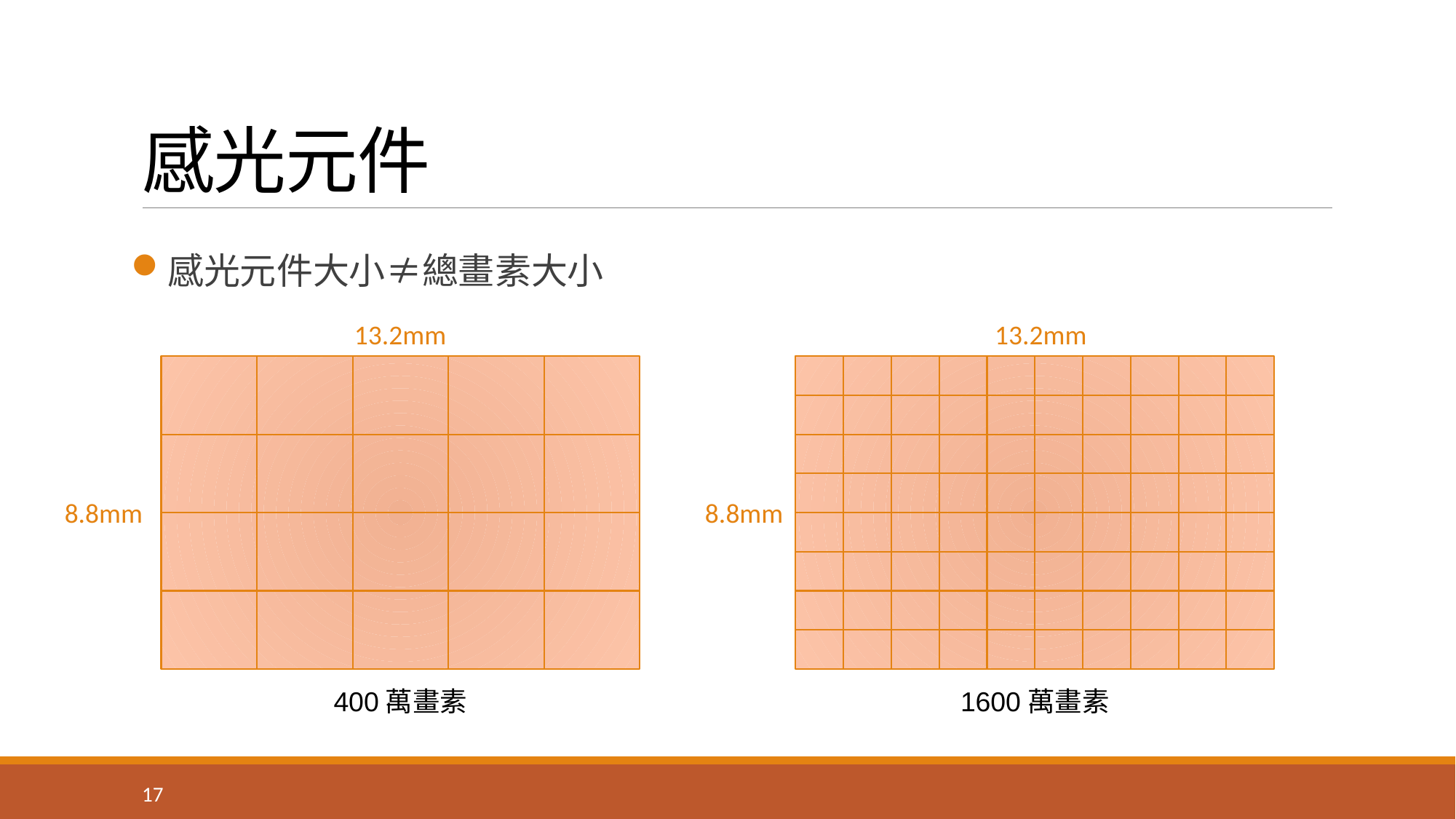

# 感光元件
感光元件大小≠總畫素大小

13.2mm
13.2mm

8.8mm
8.8mm
400萬畫素
1600萬畫素
17